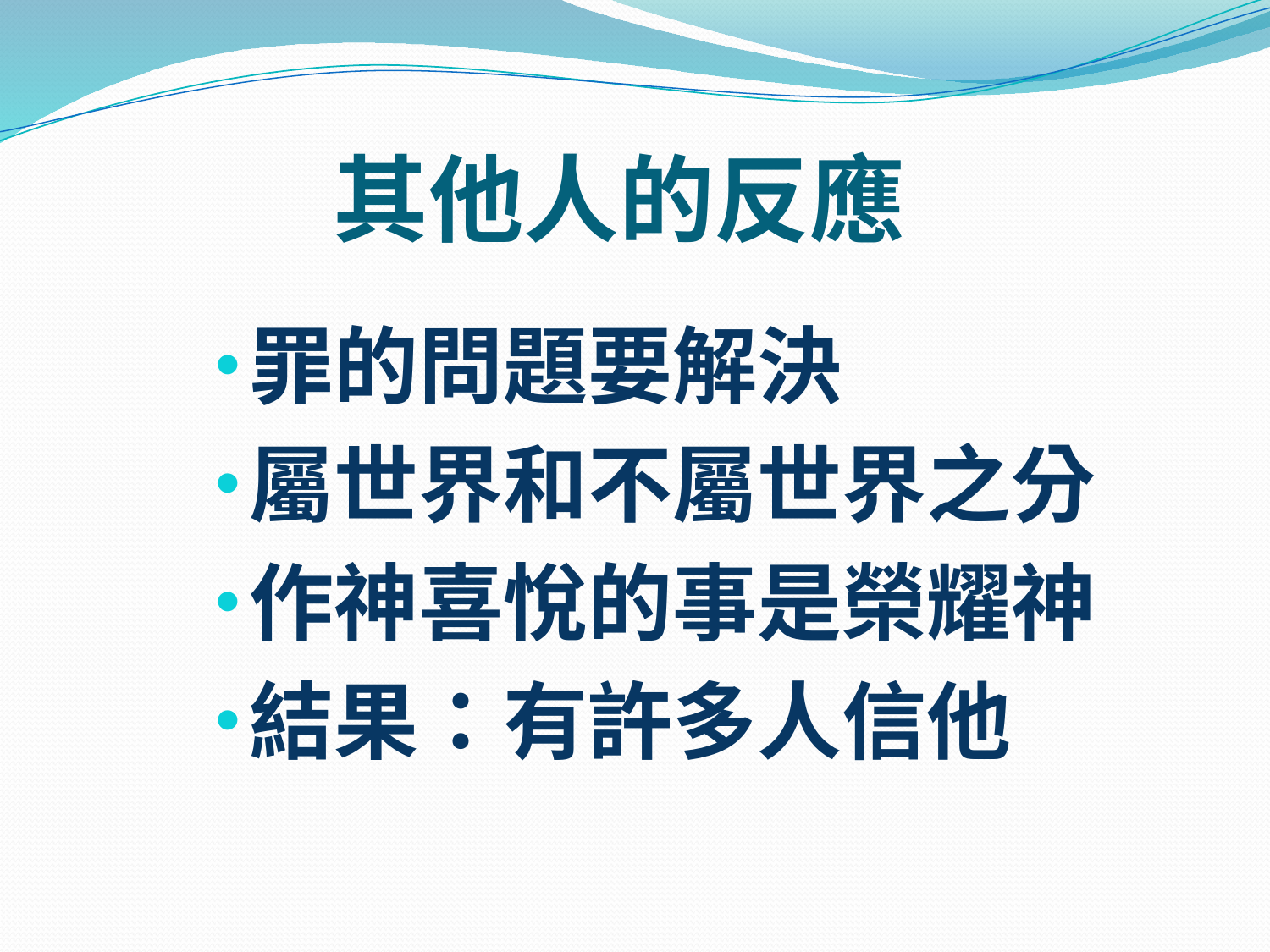

# 其他人的反應
罪的問題要解決
屬世界和不屬世界之分
作神喜悅的事是榮耀神
結果：有許多人信他